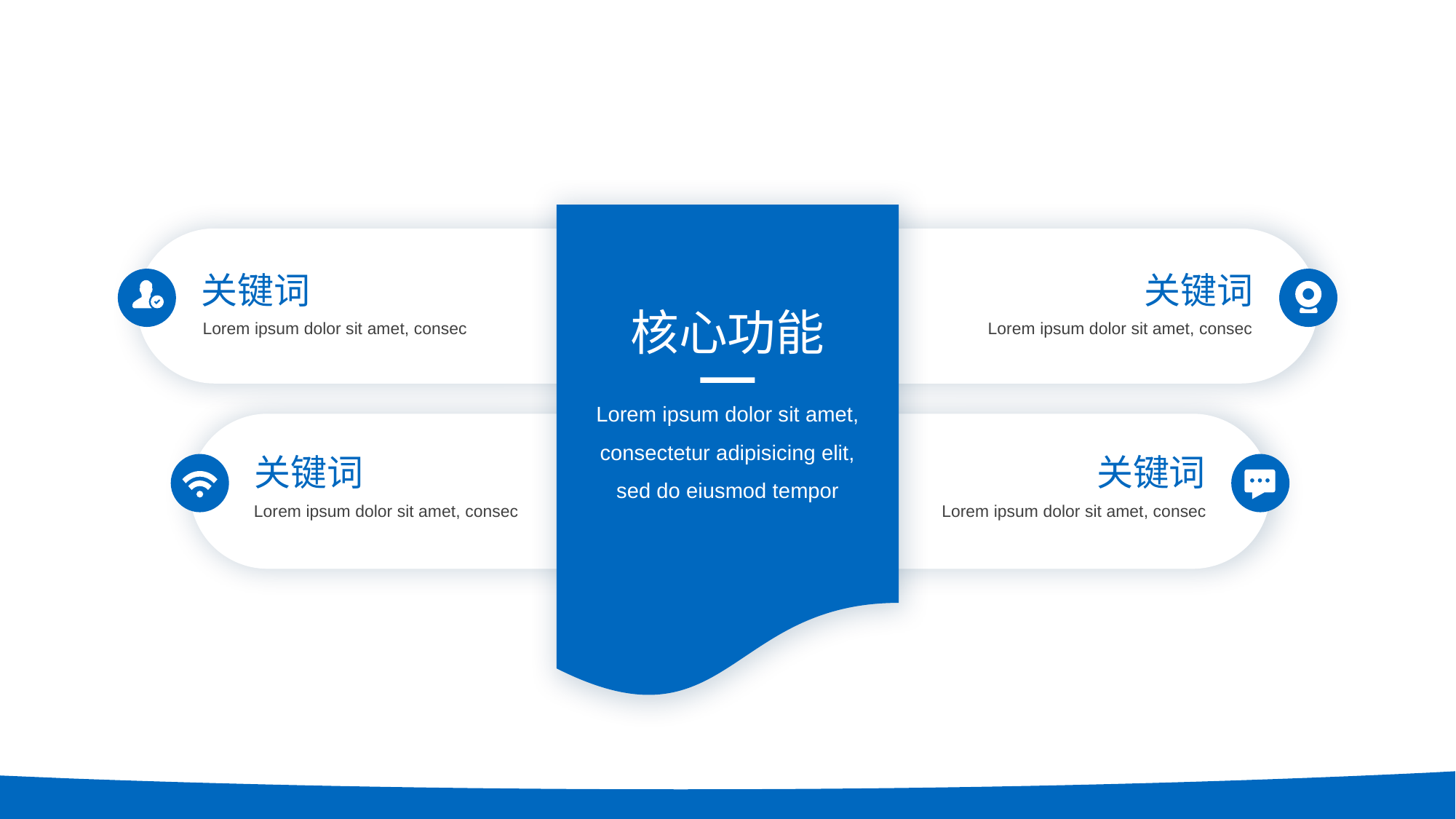

关键词
关键词

核心功能
Lorem ipsum dolor sit amet, consec
Lorem ipsum dolor sit amet, consec

Lorem ipsum dolor sit amet, consectetur adipisicing elit, sed do eiusmod tempor

关键词
关键词

Lorem ipsum dolor sit amet, consec
Lorem ipsum dolor sit amet, consec